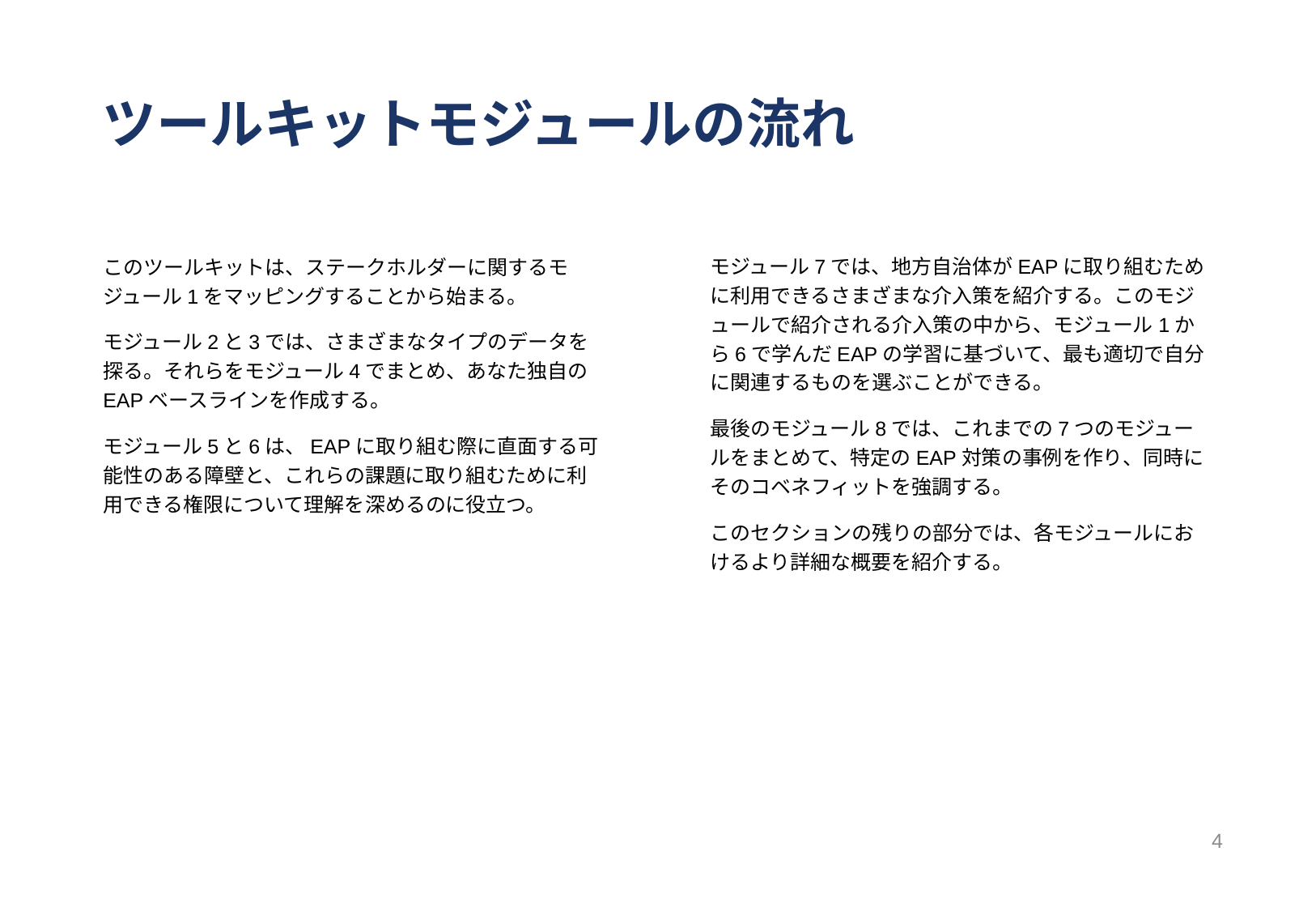

# ツールキットモジュールの流れ
モジュール7では、地方自治体がEAPに取り組むために利用できるさまざまな介入策を紹介する。このモジュールで紹介される介入策の中から、モジュール1から6で学んだEAPの学習に基づいて、最も適切で自分に関連するものを選ぶことができる。
最後のモジュール8では、これまでの7つのモジュールをまとめて、特定のEAP対策の事例を作り、同時にそのコベネフィットを強調する。
このセクションの残りの部分では、各モジュールにおけるより詳細な概要を紹介する。
このツールキットは、ステークホルダーに関するモジュール1をマッピングすることから始まる。
モジュール2と3では、さまざまなタイプのデータを探る。それらをモジュール4でまとめ、あなた独自のEAPベースラインを作成する。
モジュール5と6は、EAPに取り組む際に直面する可能性のある障壁と、これらの課題に取り組むために利用できる権限について理解を深めるのに役立つ。
4